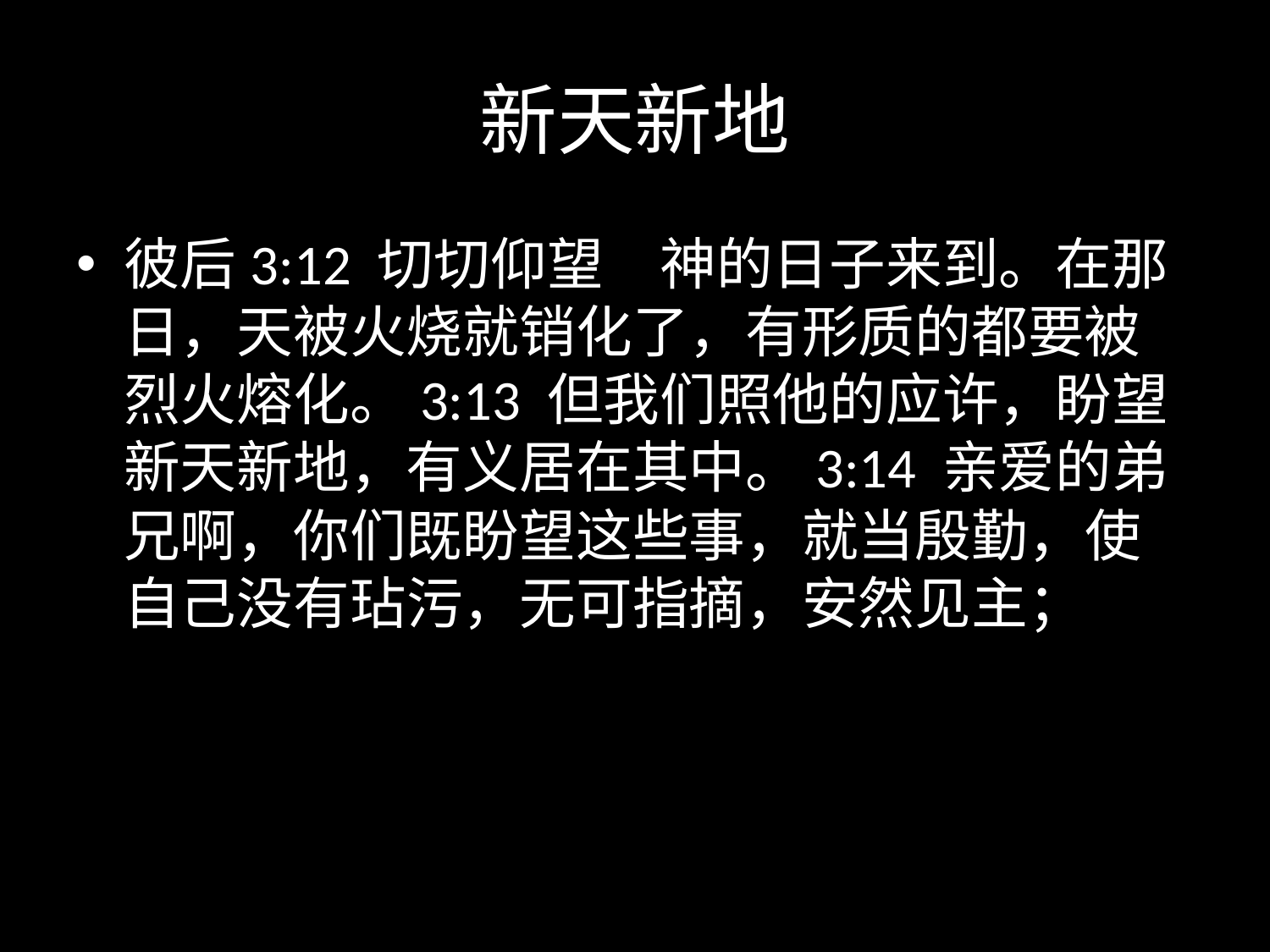

# 新天新地
彼后3:12 切切仰望　神的日子来到。在那日，天被火烧就销化了，有形质的都要被烈火熔化。3:13 但我们照他的应许，盼望新天新地，有义居在其中。3:14 亲爱的弟兄啊，你们既盼望这些事，就当殷勤，使自己没有玷污，无可指摘，安然见主；